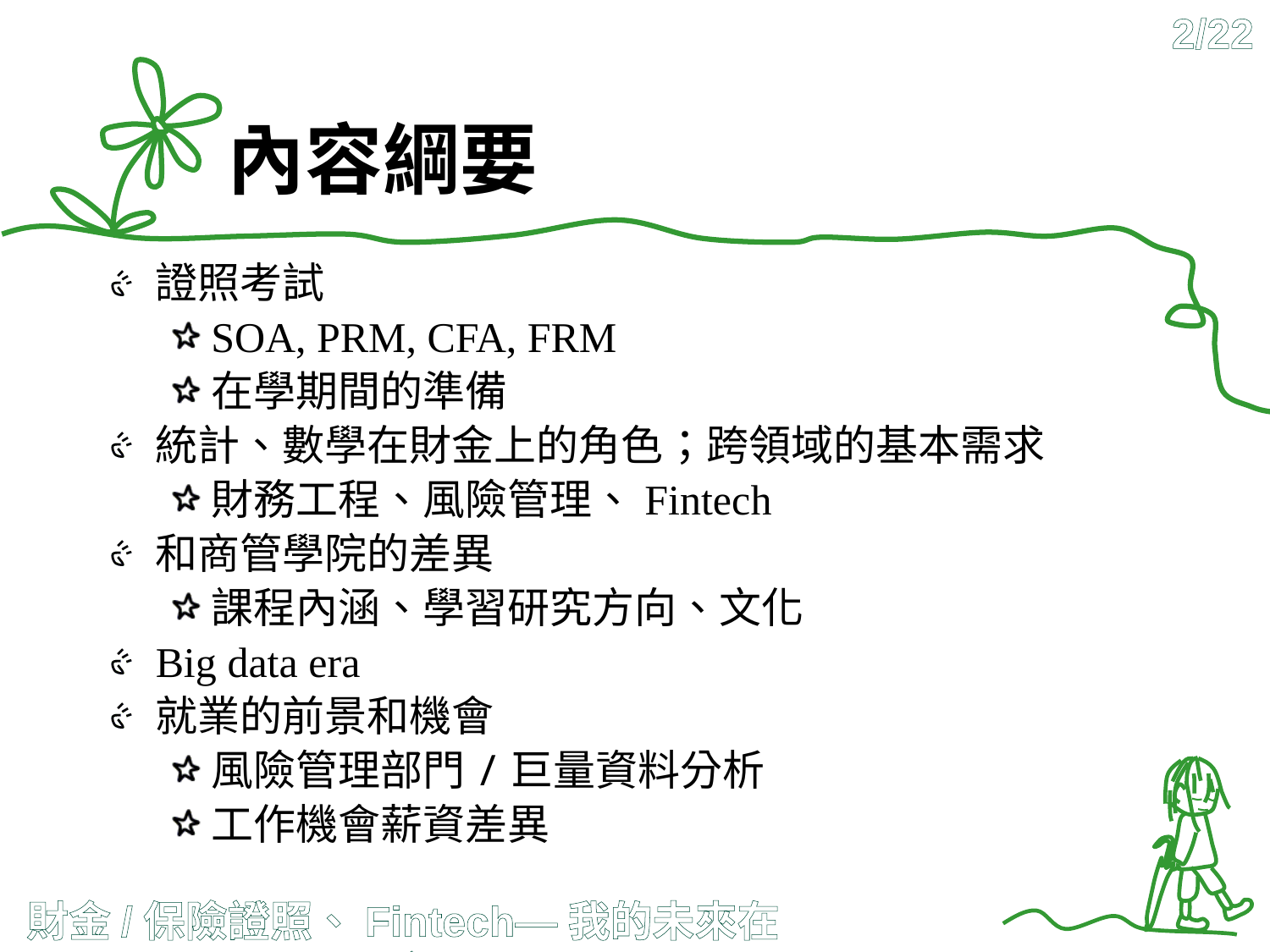

2/22
# 內容綱要
證照考試
SOA, PRM, CFA, FRM
在學期間的準備
統計、數學在財金上的角色；跨領域的基本需求
財務工程、風險管理、Fintech
和商管學院的差異
課程內涵、學習研究方向、文化
Big data era
就業的前景和機會
風險管理部門/巨量資料分析
工作機會薪資差異

財金/保險證照、Fintech—我的未來在哪裡